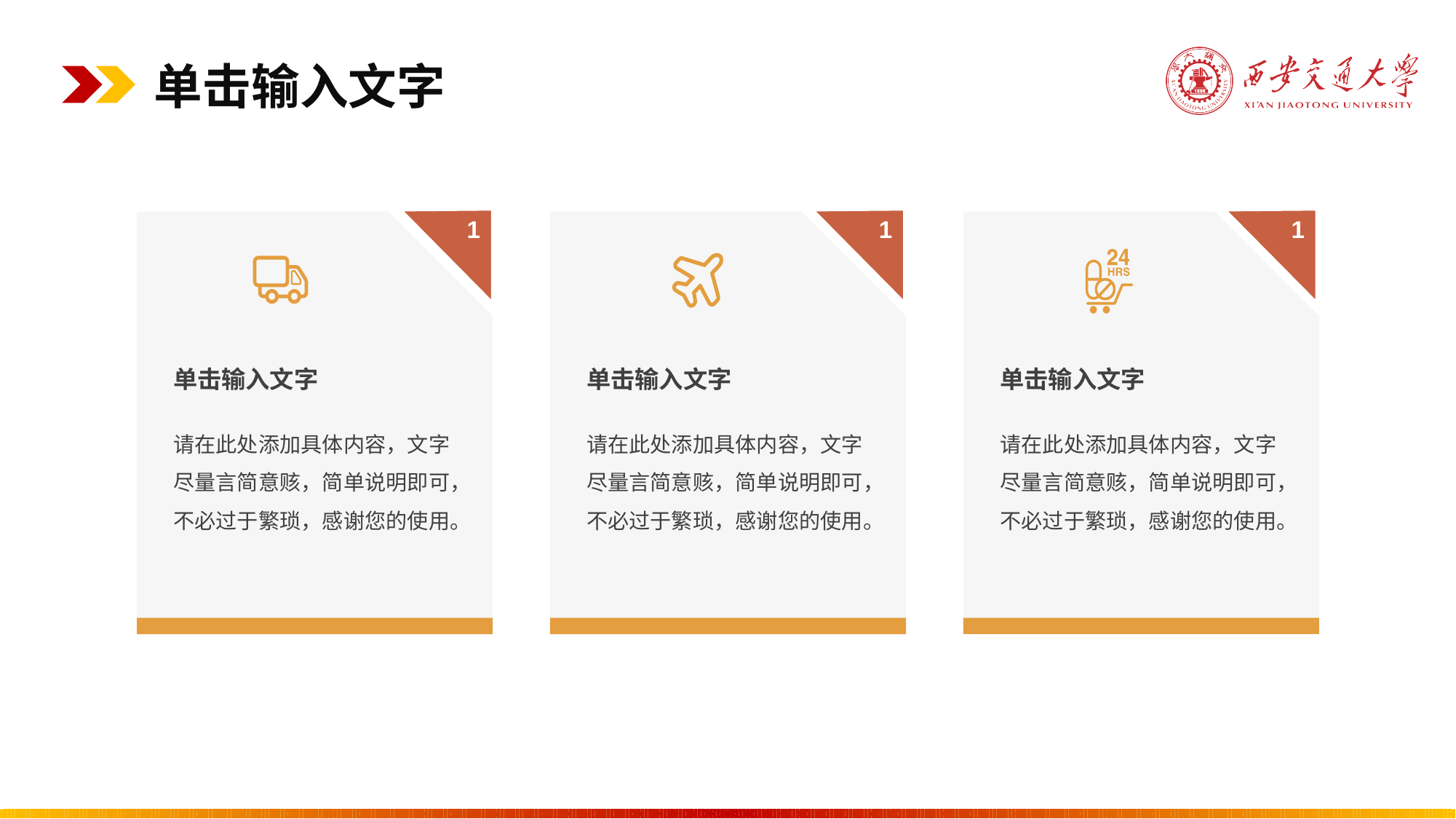

单击输入文字
1
1
1

单击输入文字
单击输入文字
单击输入文字
请在此处添加具体内容，文字尽量言简意赅，简单说明即可，不必过于繁琐，感谢您的使用。
请在此处添加具体内容，文字尽量言简意赅，简单说明即可，不必过于繁琐，感谢您的使用。
请在此处添加具体内容，文字尽量言简意赅，简单说明即可，不必过于繁琐，感谢您的使用。